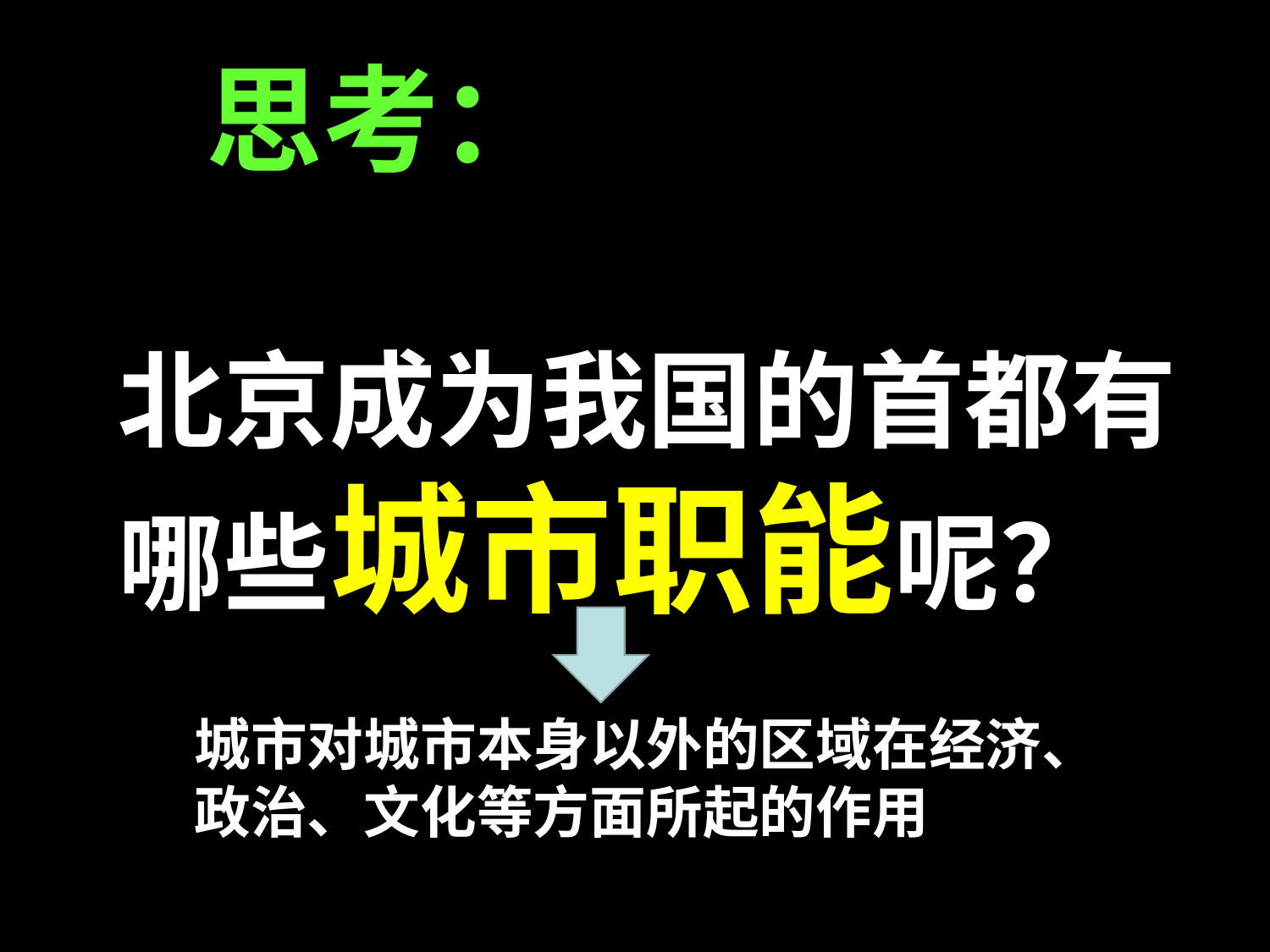

思考：
北京成为我国的首都有哪些城市职能呢？

城市对城市本身以外的区域在经济、政治、文化等方面所起的作用